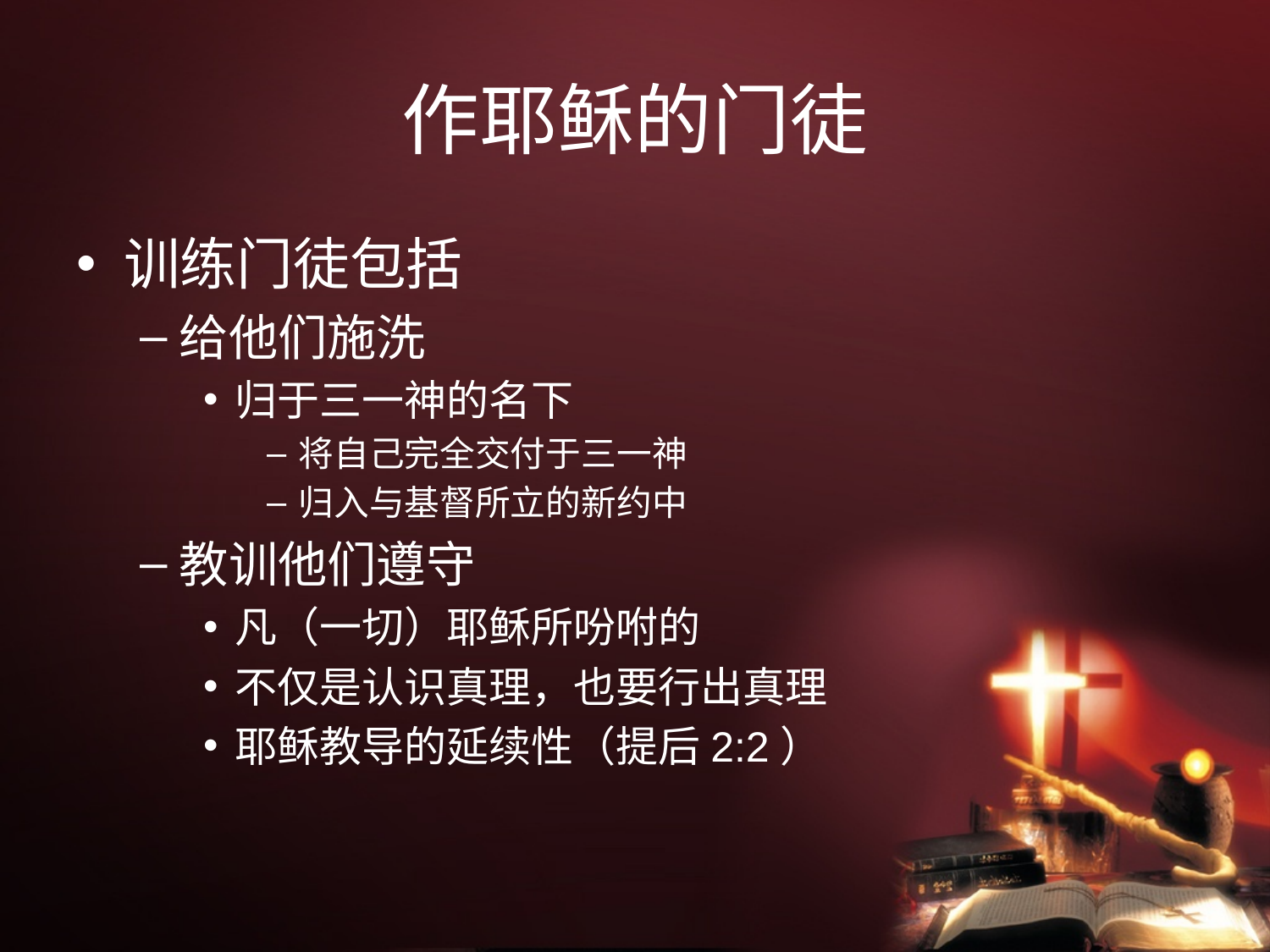

# 作耶稣的门徒
训练门徒包括
给他们施洗
归于三一神的名下
将自己完全交付于三一神
归入与基督所立的新约中
教训他们遵守
凡（一切）耶稣所吩咐的
不仅是认识真理，也要行出真理
耶稣教导的延续性（提后2:2）